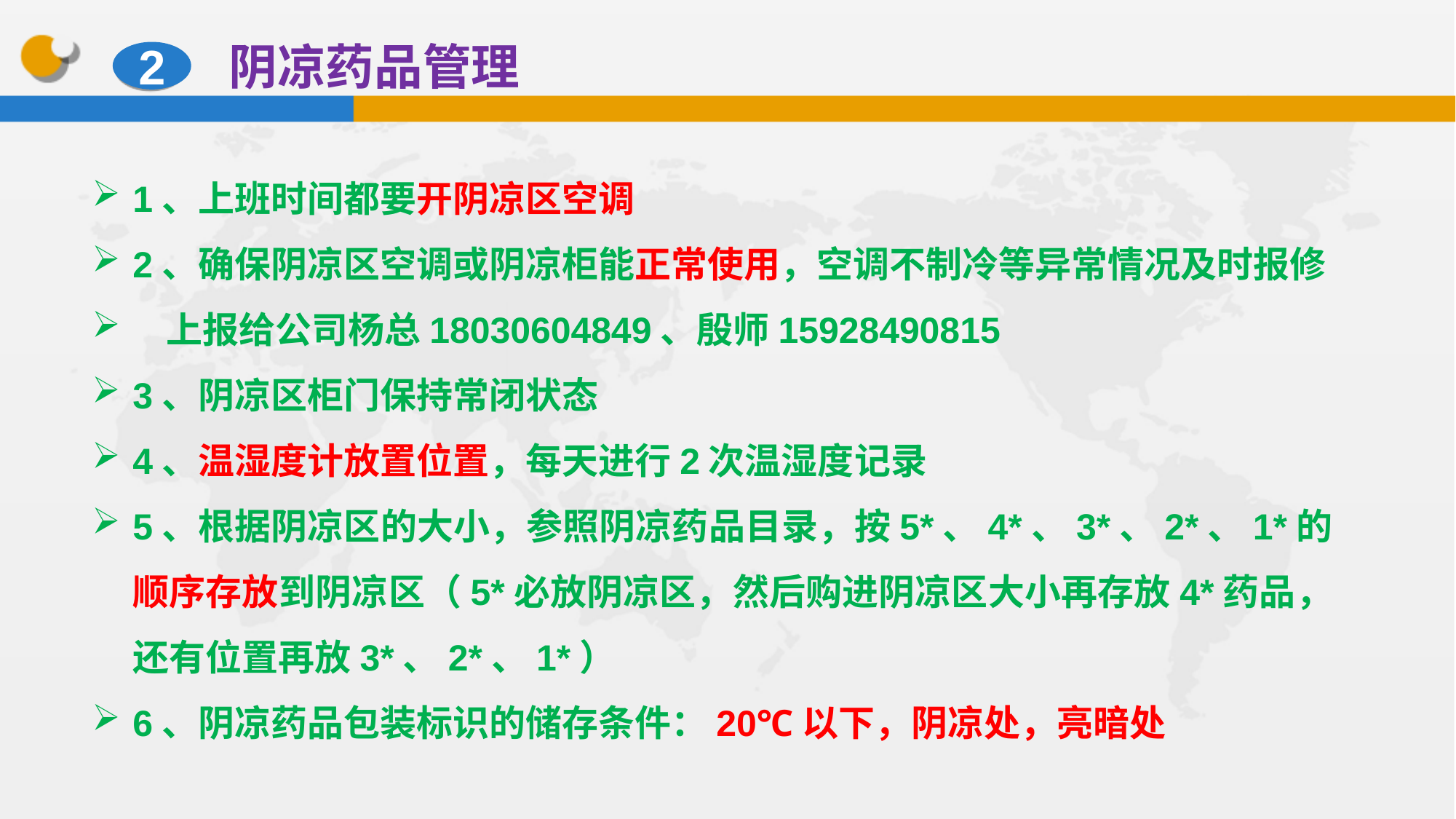

阴凉药品管理
2
1、上班时间都要开阴凉区空调
2、确保阴凉区空调或阴凉柜能正常使用，空调不制冷等异常情况及时报修
   上报给公司杨总18030604849、殷师15928490815
3、阴凉区柜门保持常闭状态
4、温湿度计放置位置，每天进行2次温湿度记录
5、根据阴凉区的大小，参照阴凉药品目录，按5*、4*、3*、2*、1*的顺序存放到阴凉区（5*必放阴凉区，然后购进阴凉区大小再存放4*药品，还有位置再放3*、2*、1*）
6、阴凉药品包装标识的储存条件：20℃以下，阴凉处，亮暗处
34%